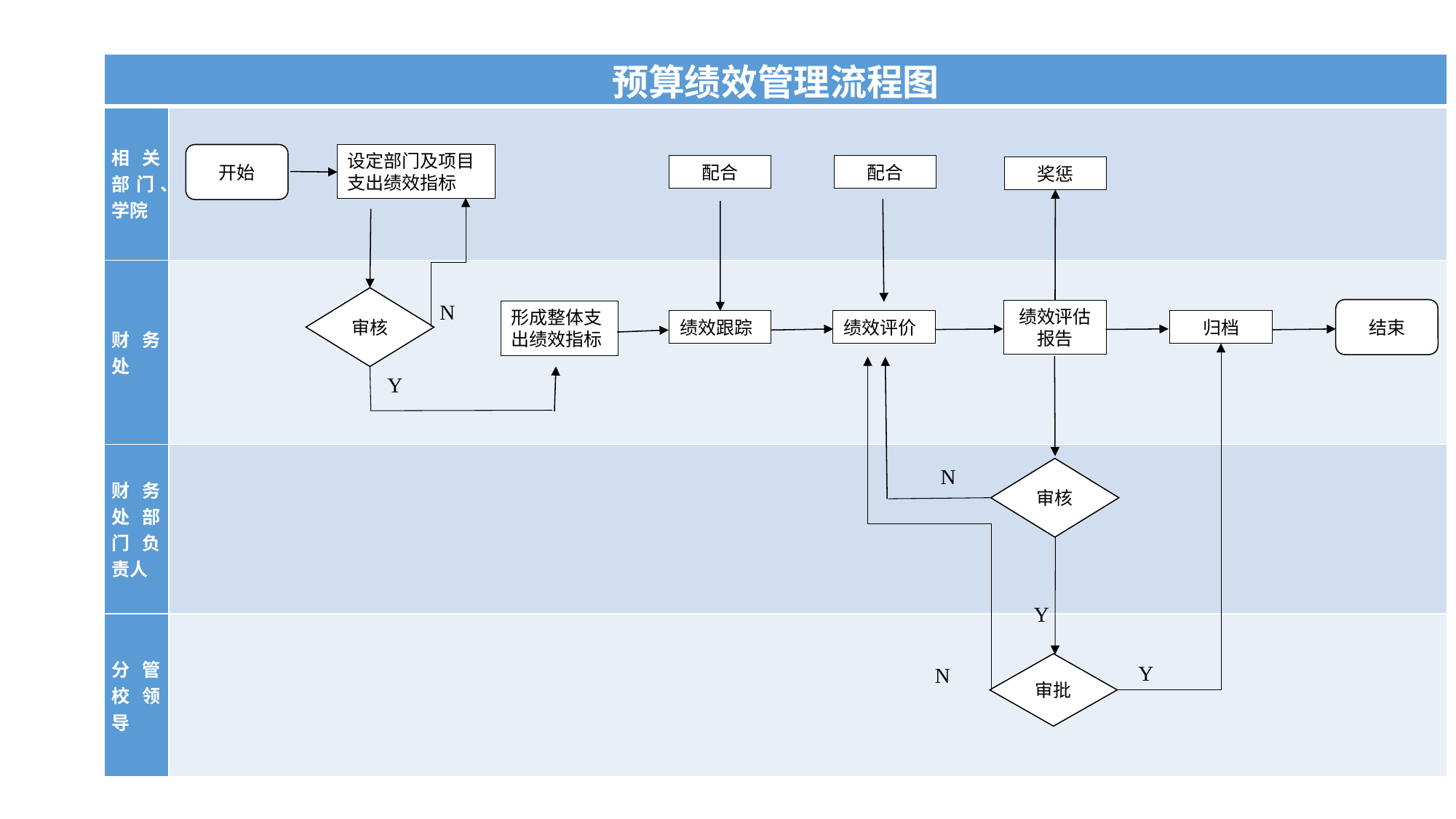

| 预算绩效管理流程图 |  |
| --- | --- |
| 相关部门、学院 |  |
| 财务处 |  |
| 财务处部门负责人 |  |
| 分管校领导 |  |
设定部门及项目支出绩效指标
开始
配合
配合
奖惩
审核
N
绩效跟踪
绩效评价
绩效评估报告
归档
结束
形成整体支出绩效指标
Y
N
审核
Y
审批
Y
N